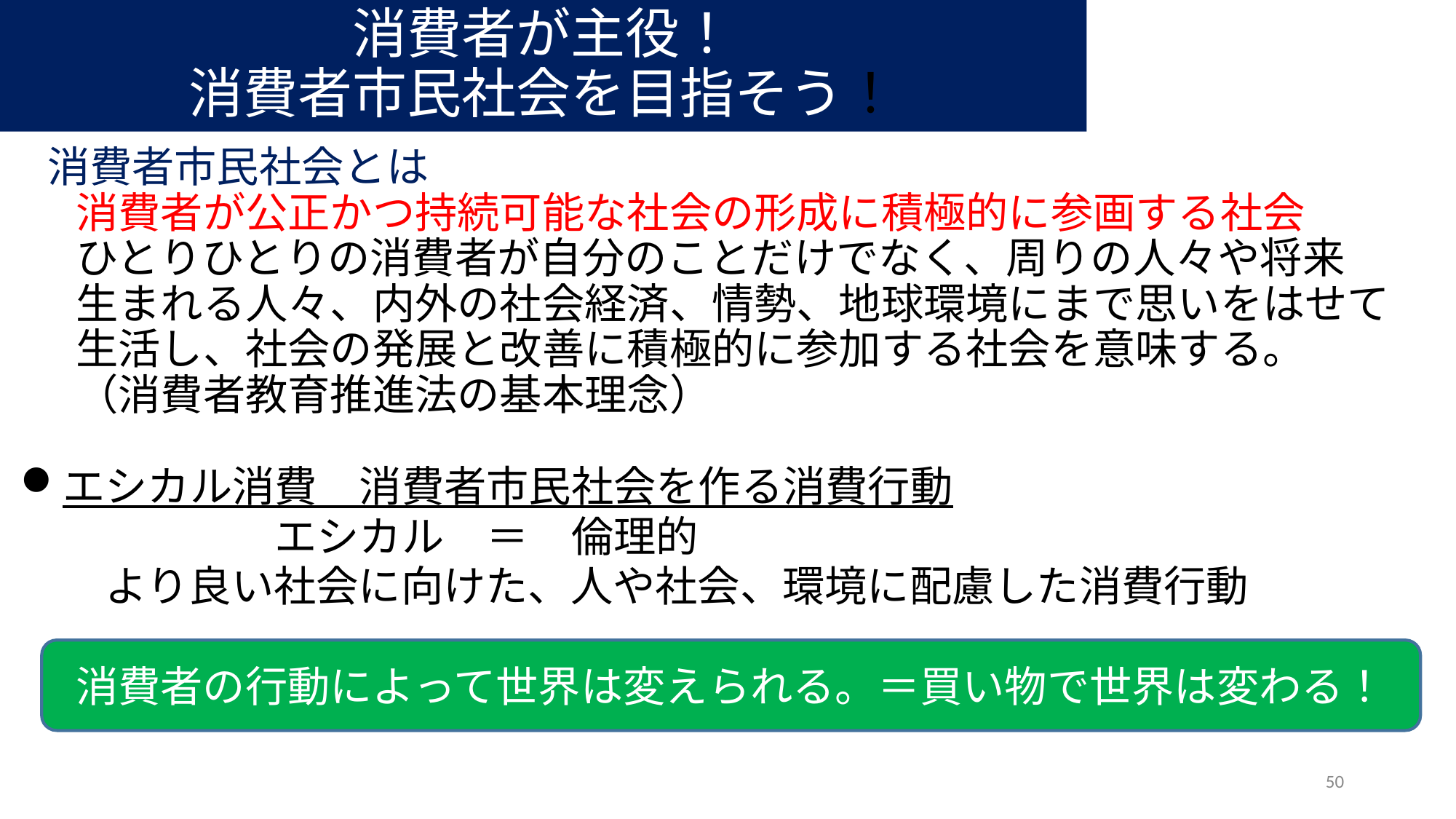

# 消費者が主役！ 消費者市民社会を目指そう！
消費者市民社会とは
　消費者が公正かつ持続可能な社会の形成に積極的に参画する社会
　ひとりひとりの消費者が自分のことだけでなく、周りの人々や将来
　生まれる人々、内外の社会経済、情勢、地球環境にまで思いをはせて
　生活し、社会の発展と改善に積極的に参加する社会を意味する。
　（消費者教育推進法の基本理念）

エシカル消費　消費者市民社会を作る消費行動
　　　　　　エシカル　＝　倫理的
　　より良い社会に向けた、人や社会、環境に配慮した消費行動
消費者の行動によって世界は変えられる。＝買い物で世界は変わる！
50